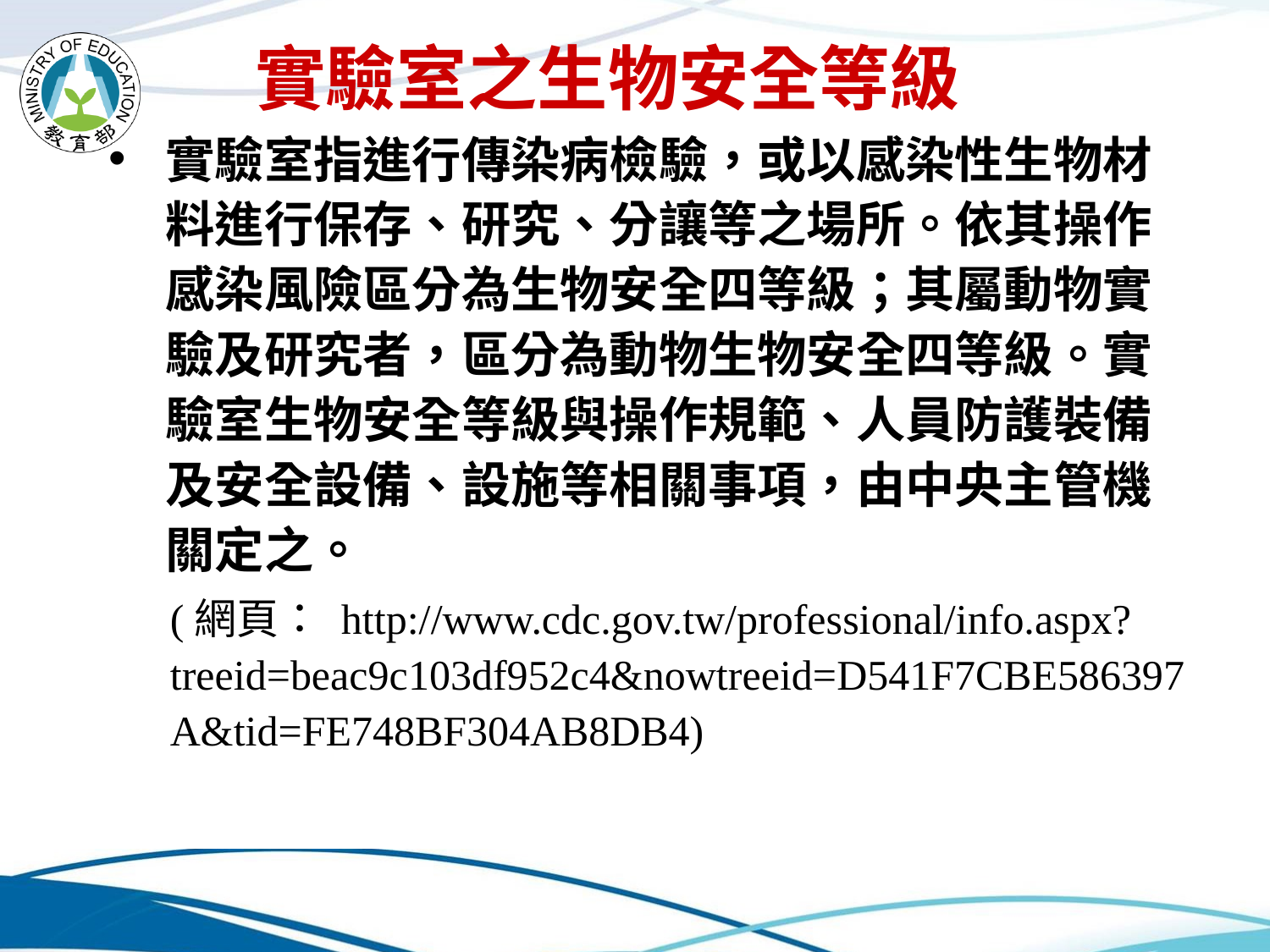

實驗室之生物安全等級
實驗室指進行傳染病檢驗，或以感染性生物材料進行保存、研究、分讓等之場所。依其操作感染風險區分為生物安全四等級；其屬動物實驗及研究者，區分為動物生物安全四等級。實驗室生物安全等級與操作規範、人員防護裝備及安全設備、設施等相關事項，由中央主管機關定之。
(網頁： http://www.cdc.gov.tw/professional/info.aspx?treeid=beac9c103df952c4&nowtreeid=D541F7CBE586397A&tid=FE748BF304AB8DB4)
36